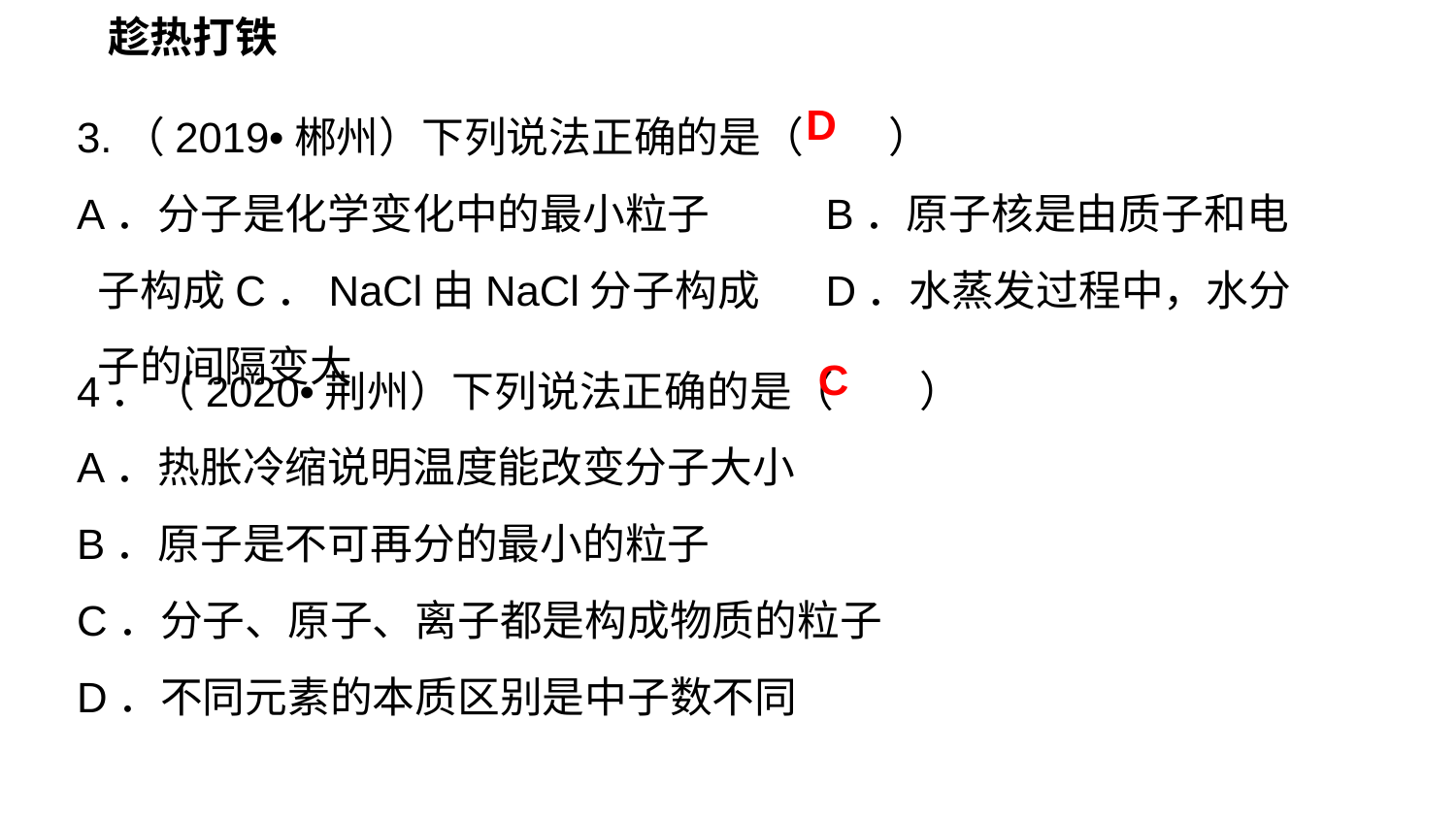

趁热打铁
3.（2019•郴州）下列说法正确的是（　　）
A．分子是化学变化中的最小粒子	B．原子核是由质子和电子构成C．NaCl由NaCl分子构成	D．水蒸发过程中，水分子的间隔变大
D
4．（2020•荆州）下列说法正确的是（　　）
A．热胀冷缩说明温度能改变分子大小
B．原子是不可再分的最小的粒子
C．分子、原子、离子都是构成物质的粒子
D．不同元素的本质区别是中子数不同
C